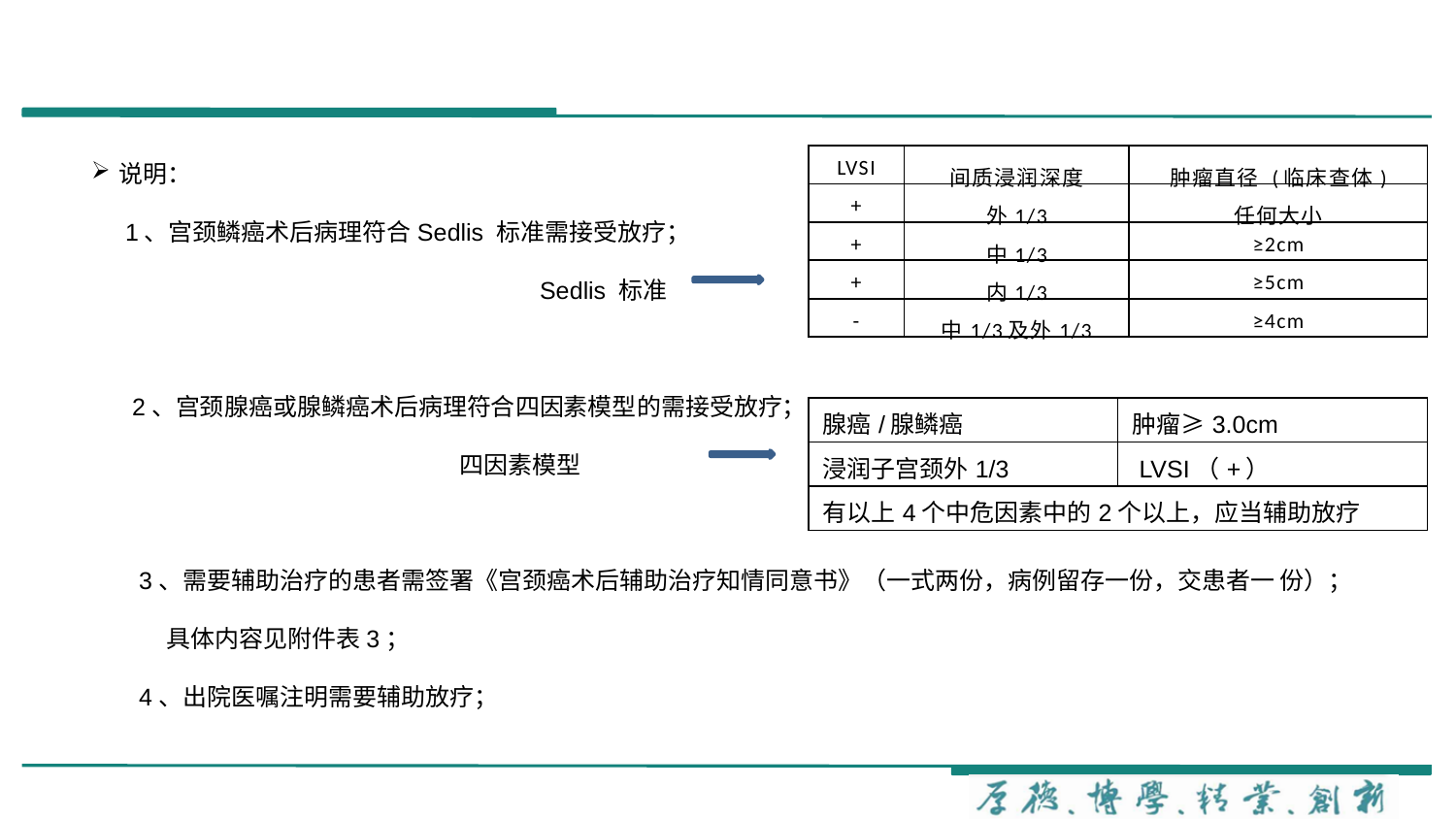

说明：
     1、宫颈鳞癌术后病理符合Sedlis 标准需接受放疗；
                                                                  Sedlis 标准

      2、宫颈腺癌或腺鳞癌术后病理符合四因素模型的需接受放疗；
                                                                    四因素模型

       3、需要辅助治疗的患者需签署《宫颈癌术后辅助治疗知情同意书》（一式两份，病例留存一份，交患者一 份）；
             具体内容见附件表3；
       4、出院医嘱注明需要辅助放疗；

| LVSI | 间质浸润深度 | 肿瘤直径 (临床查体) |
| --- | --- | --- |
| + | 外1/3 | 任何大小 |
| + | 中1/3 | ≥2cm |
| + | 内1/3 | ≥5cm |
| - | 中1/3及外1/3 | ≥4cm |

| 腺癌/腺鳞癌 | 肿瘤≥3.0cm |
| --- | --- |
| 浸润子宫颈外1/3 | LVSI（+） |
| 有以上4个中危因素中的2个以上，应当辅助放疗 |  |